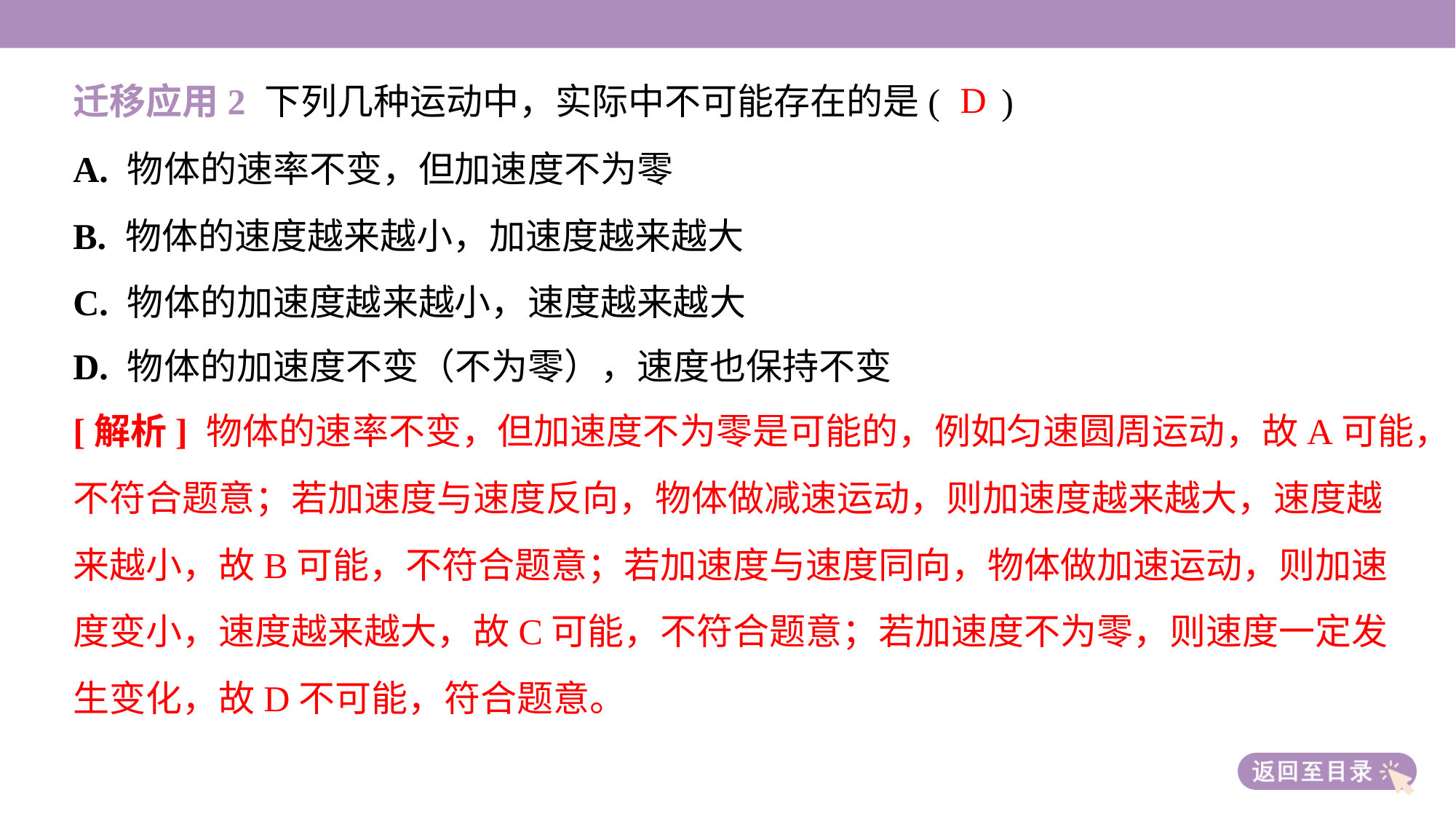

D
迁移应用2 下列几种运动中，实际中不可能存在的是(      )
A. 物体的速率不变，但加速度不为零
B. 物体的速度越来越小，加速度越来越大
C. 物体的加速度越来越小，速度越来越大
D. 物体的加速度不变（不为零），速度也保持不变
[解析] 物体的速率不变，但加速度不为零是可能的，例如匀速圆周运动，故A可能，
不符合题意；若加速度与速度反向，物体做减速运动，则加速度越来越大，速度越
来越小，故B可能，不符合题意；若加速度与速度同向，物体做加速运动，则加速
度变小，速度越来越大，故C可能，不符合题意；若加速度不为零，则速度一定发
生变化，故D不可能，符合题意。